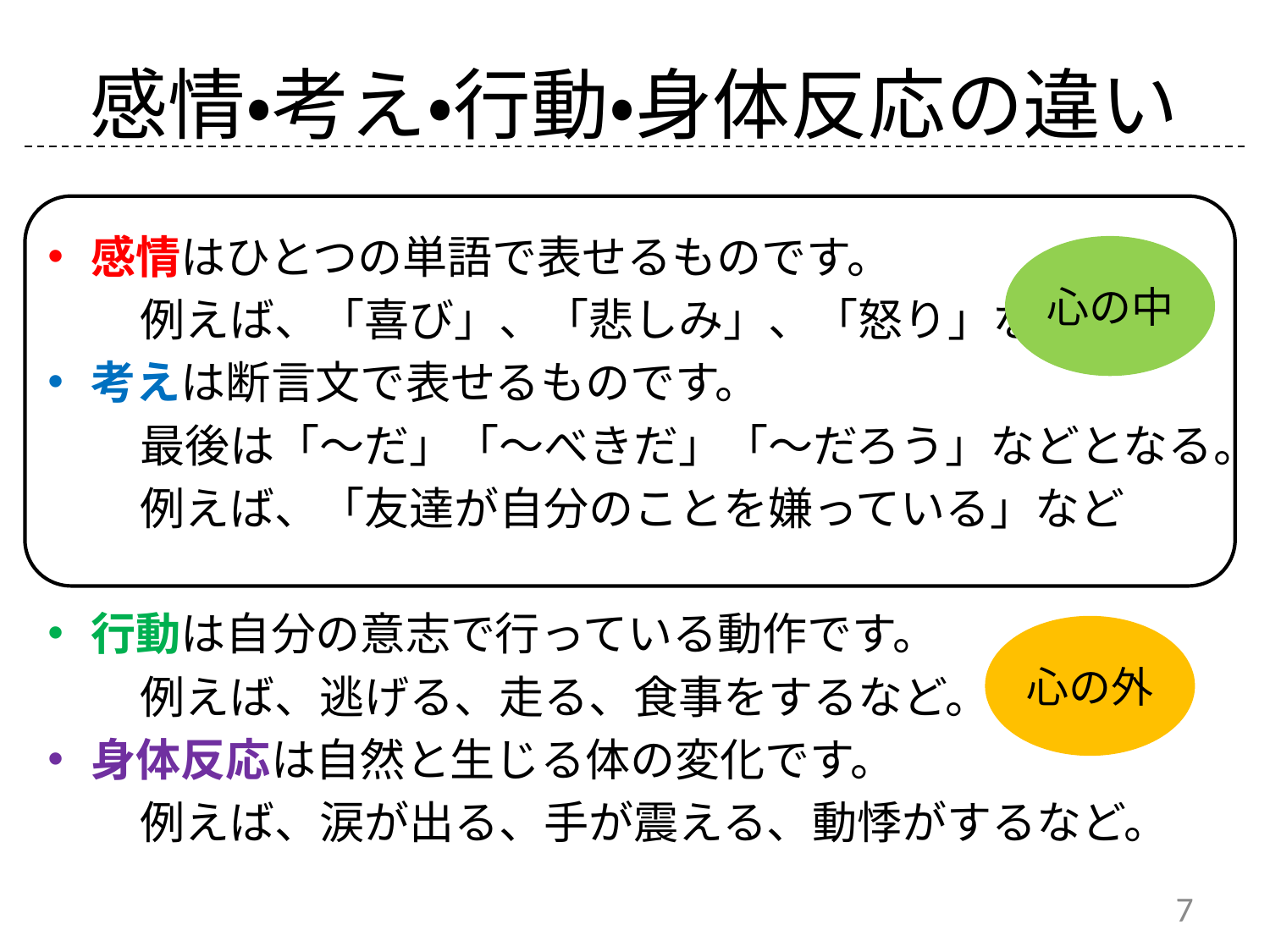

# 感情・考え・行動・身体反応の違い

感情はひとつの単語で表せるものです。
例えば、「喜び」、「悲しみ」、「怒り」など
考えは断言文で表せるものです。
最後は「～だ」「～べきだ」「～だろう」などとなる。
例えば、「友達が自分のことを嫌っている」など

行動は自分の意志で行っている動作です。
例えば、逃げる、走る、食事をするなど。
身体反応は自然と生じる体の変化です。
例えば、涙が出る、手が震える、動悸がするなど。

心の中
心の外
7